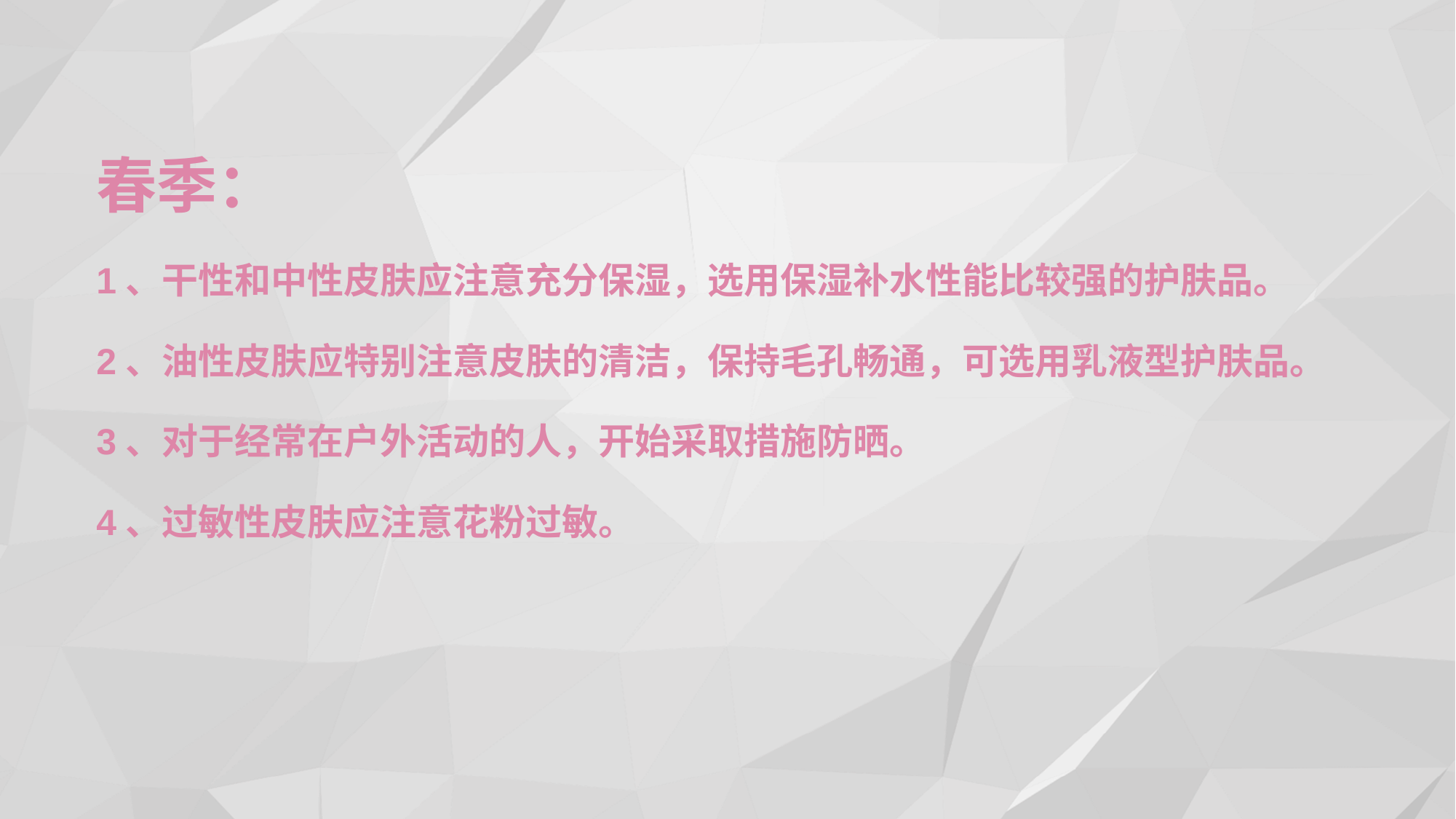

春季：
1、干性和中性皮肤应注意充分保湿，选用保湿补水性能比较强的护肤品。
2、油性皮肤应特别注意皮肤的清洁，保持毛孔畅通，可选用乳液型护肤品。
3、对于经常在户外活动的人，开始采取措施防晒。
4、过敏性皮肤应注意花粉过敏。